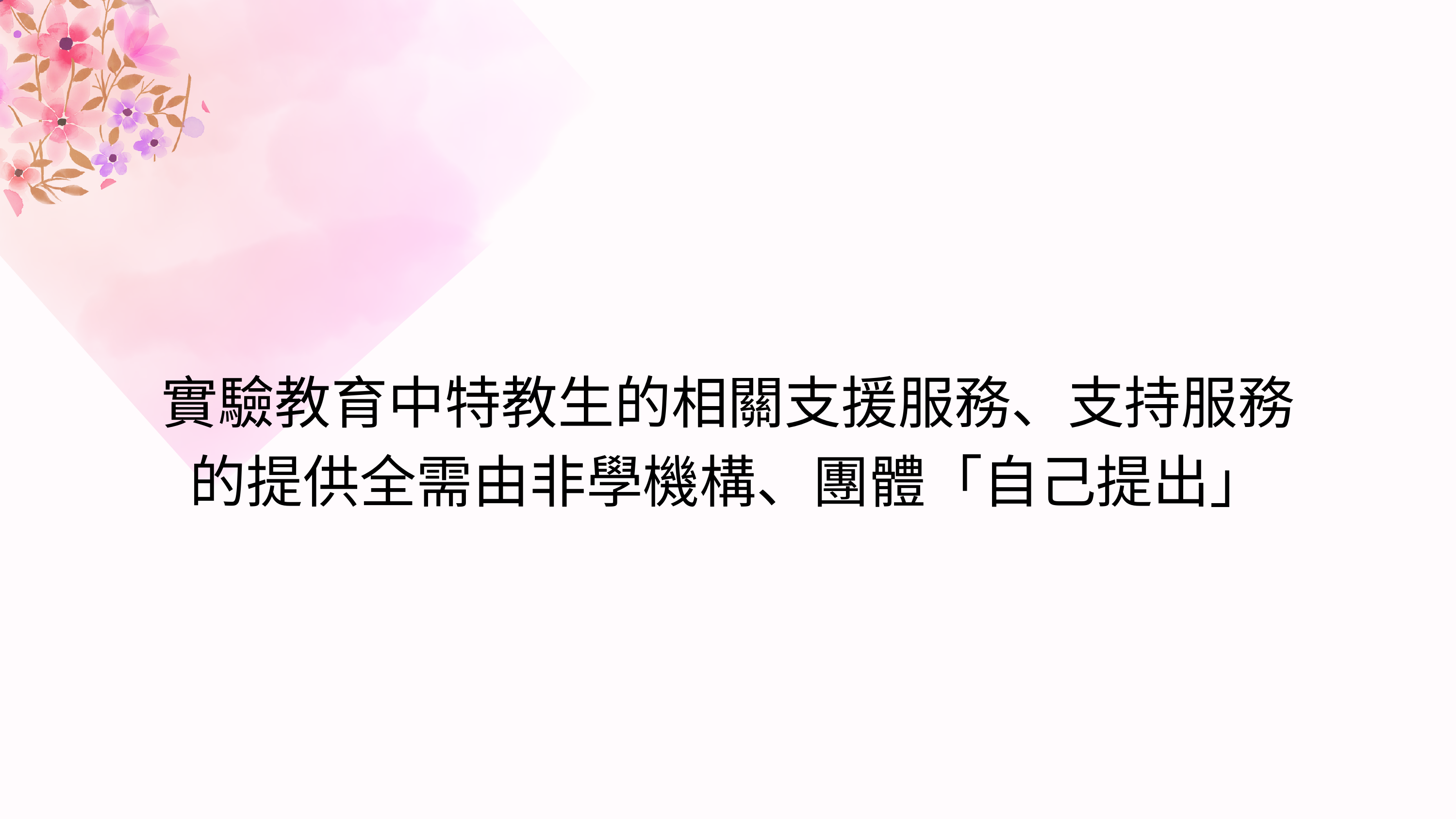

實驗教育中特教生的相關支援服務、支持服務的提供全需由非學機構、團體「自己提出」